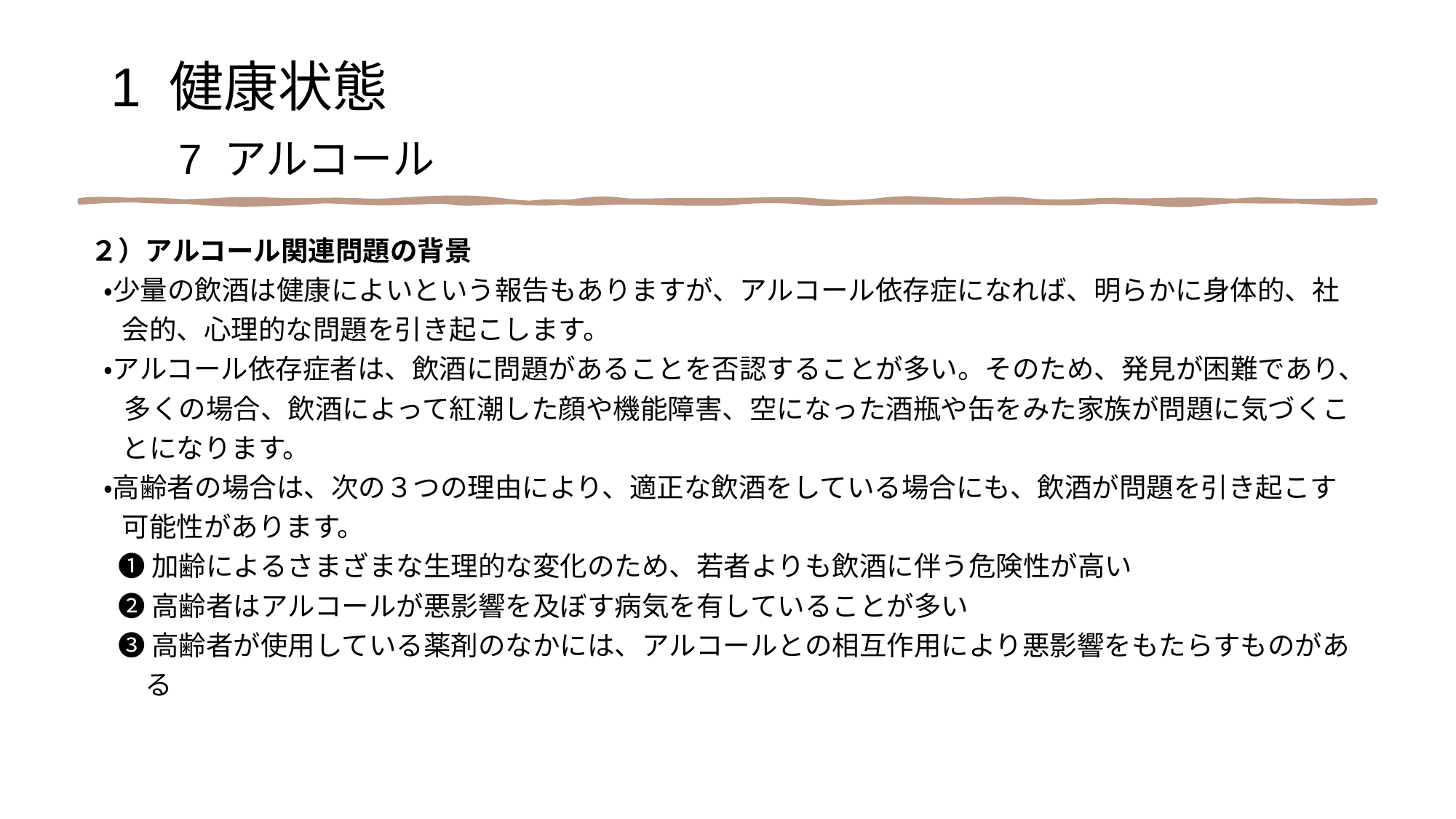

1 健康状態
　7 アルコール

２）アルコール関連問題の背景
 ・少量の飲酒は健康によいという報告もありますが、アルコール依存症になれば、明らかに身体的、社
    会的、心理的な問題を引き起こします。
 ・アルコール依存症者は、飲酒に問題があることを否認することが多い。そのため、発見が困難であり、
　 多くの場合、飲酒によって紅潮した顔や機能障害、空になった酒瓶や缶をみた家族が問題に気づくこ
    とになります。
 ・高齢者の場合は、次の３つの理由により、適正な飲酒をしている場合にも、飲酒が問題を引き起こす
    可能性があります。
　❶ 加齢によるさまざまな生理的な変化のため、若者よりも飲酒に伴う危険性が高い
　❷ 高齢者はアルコールが悪影響を及ぼす病気を有していることが多い
　❸ 高齢者が使用している薬剤のなかには、アルコールとの相互作用により悪影響をもたらすものがあ
　　る